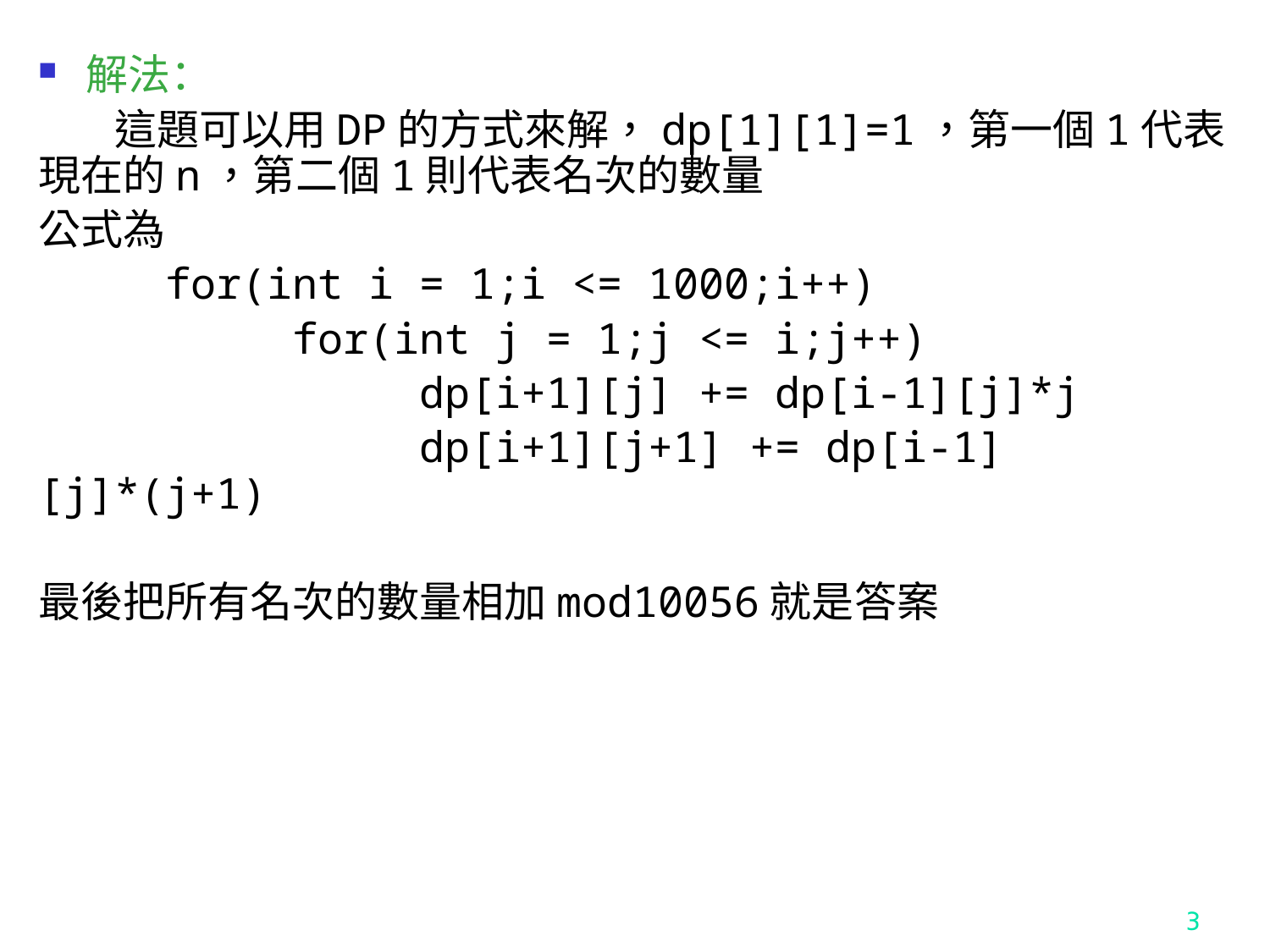

解法：
       這題可以用DP的方式來解，dp[1][1]=1，第一個1代表現在的n，第二個1則代表名次的數量
公式為
	for(int i = 1;i <= 1000;i++)
		for(int j = 1;j <= i;j++)
			dp[i+1][j] += dp[i-1][j]*j
			dp[i+1][j+1] += dp[i-1][j]*(j+1)

最後把所有名次的數量相加mod10056就是答案

3